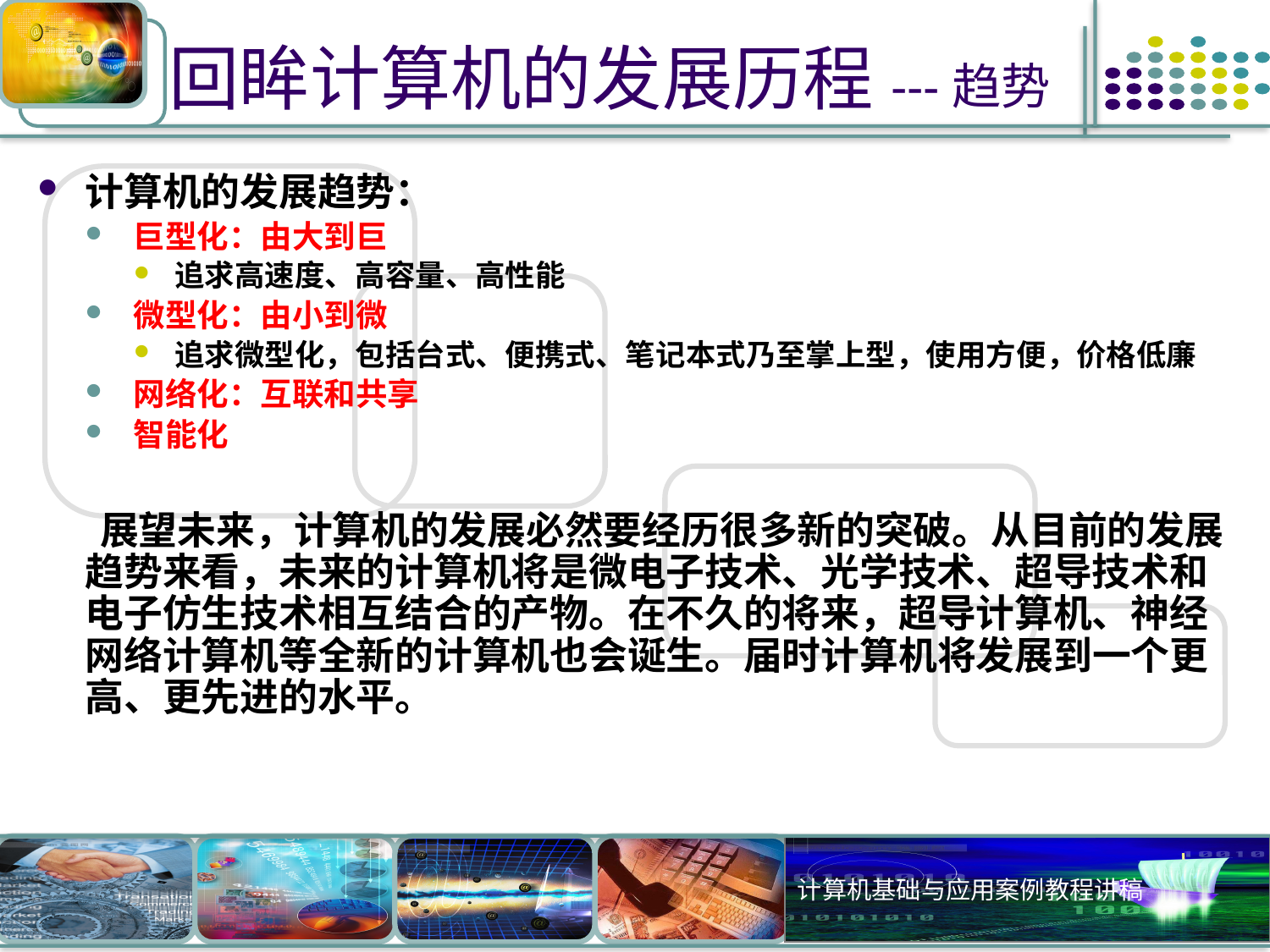

# 回眸计算机的发展历程---趋势
计算机的发展趋势：
巨型化：由大到巨
追求高速度、高容量、高性能
微型化：由小到微
追求微型化，包括台式、便携式、笔记本式乃至掌上型，使用方便，价格低廉
网络化：互联和共享
智能化

      展望未来，计算机的发展必然要经历很多新的突破。从目前的发展趋势来看，未来的计算机将是微电子技术、光学技术、超导技术和电子仿生技术相互结合的产物。在不久的将来，超导计算机、神经网络计算机等全新的计算机也会诞生。届时计算机将发展到一个更高、更先进的水平。